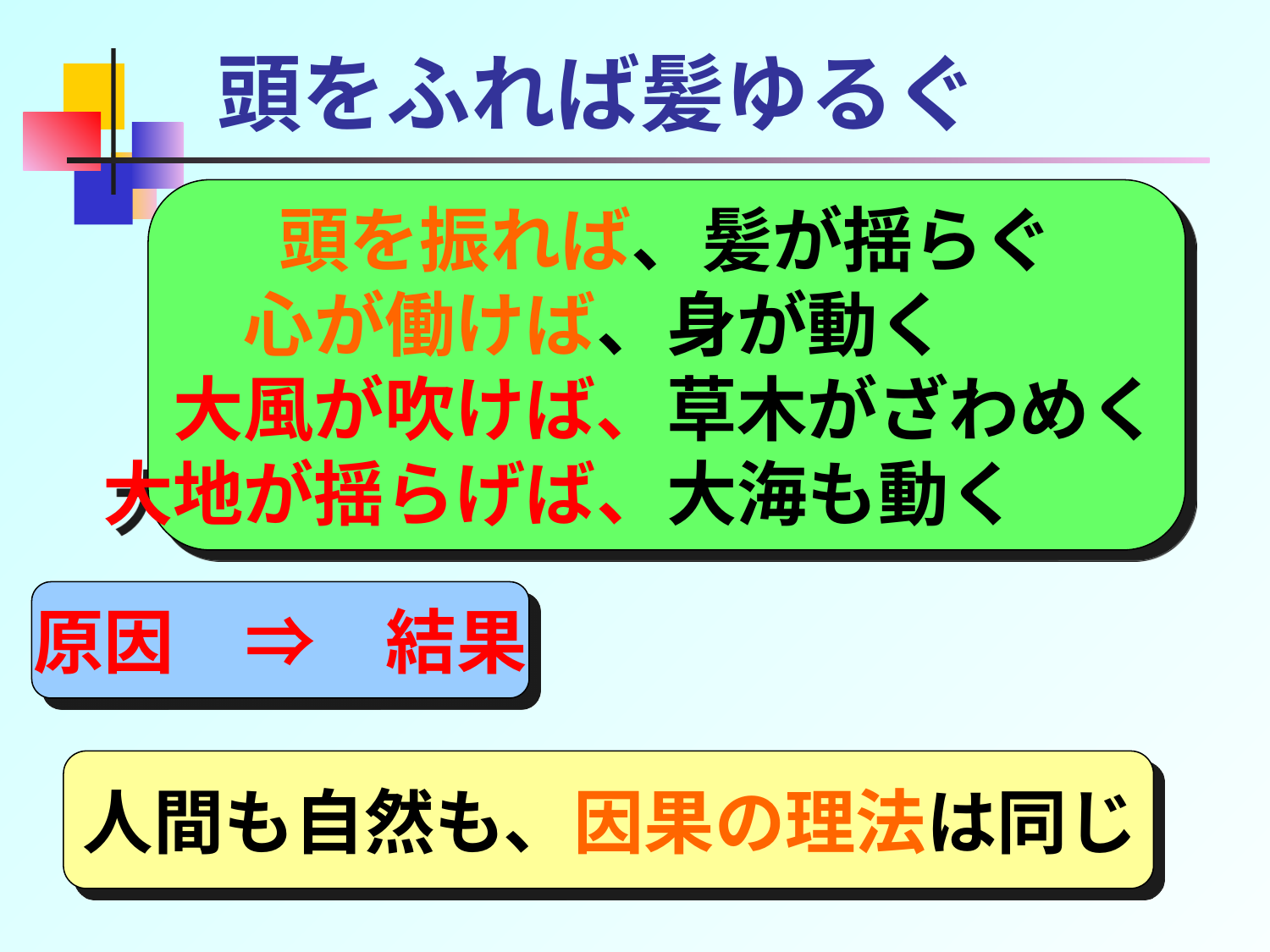

# 頭をふれば髪ゆるぐ
頭を振れば、髪が揺らぐ
心が働けば、身が動く
大風が吹けば、草木がざわめく
大地が揺らげば、大海も動く
原因　⇒　結果
人間も自然も、因果の理法は同じ